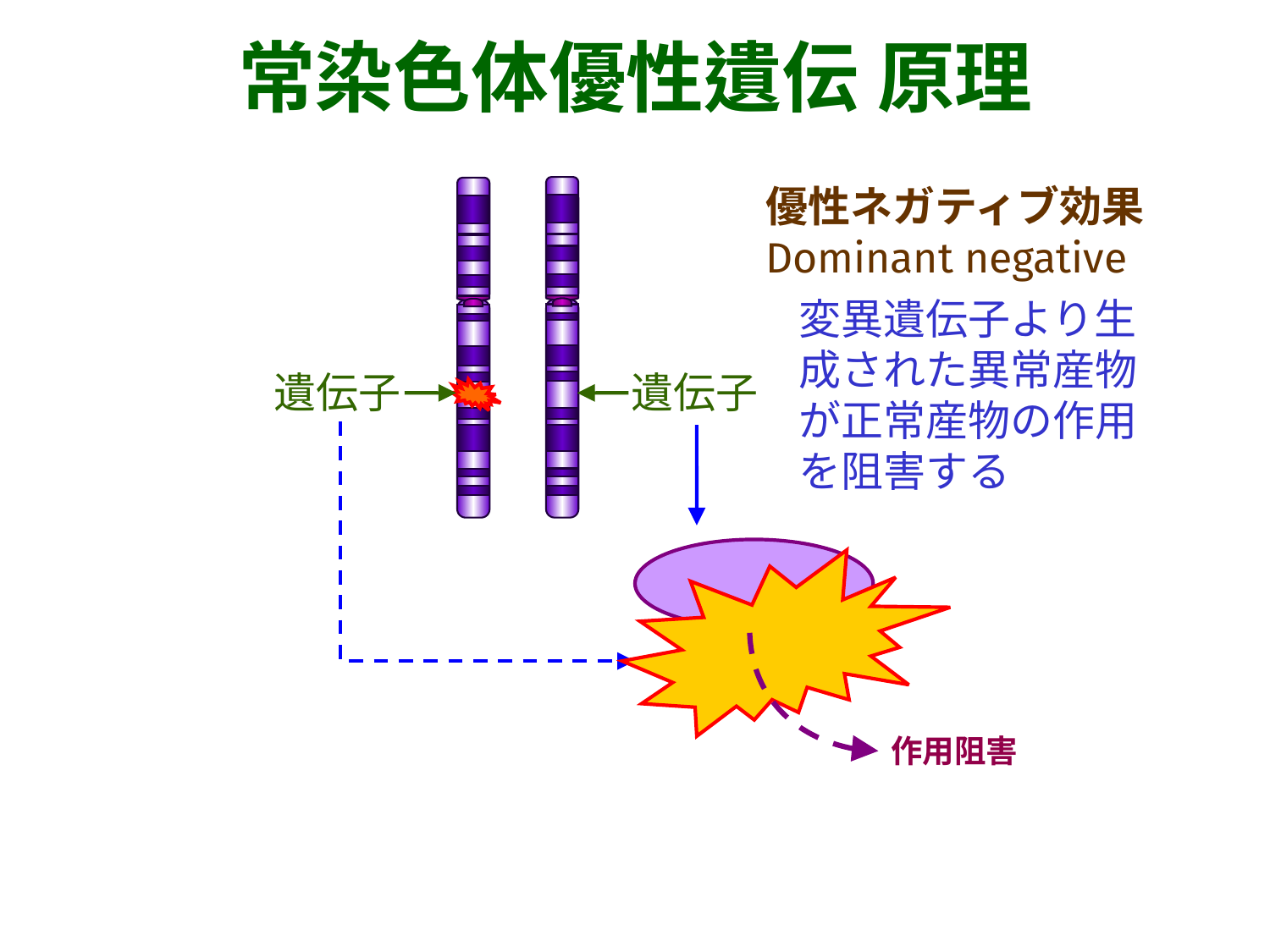

常染色体優性遺伝 原理

優性ネガティブ効果Dominant negative

変異遺伝子より生成された異常産物が正常産物の作用を阻害する
遺伝子
遺伝子

作用阻害